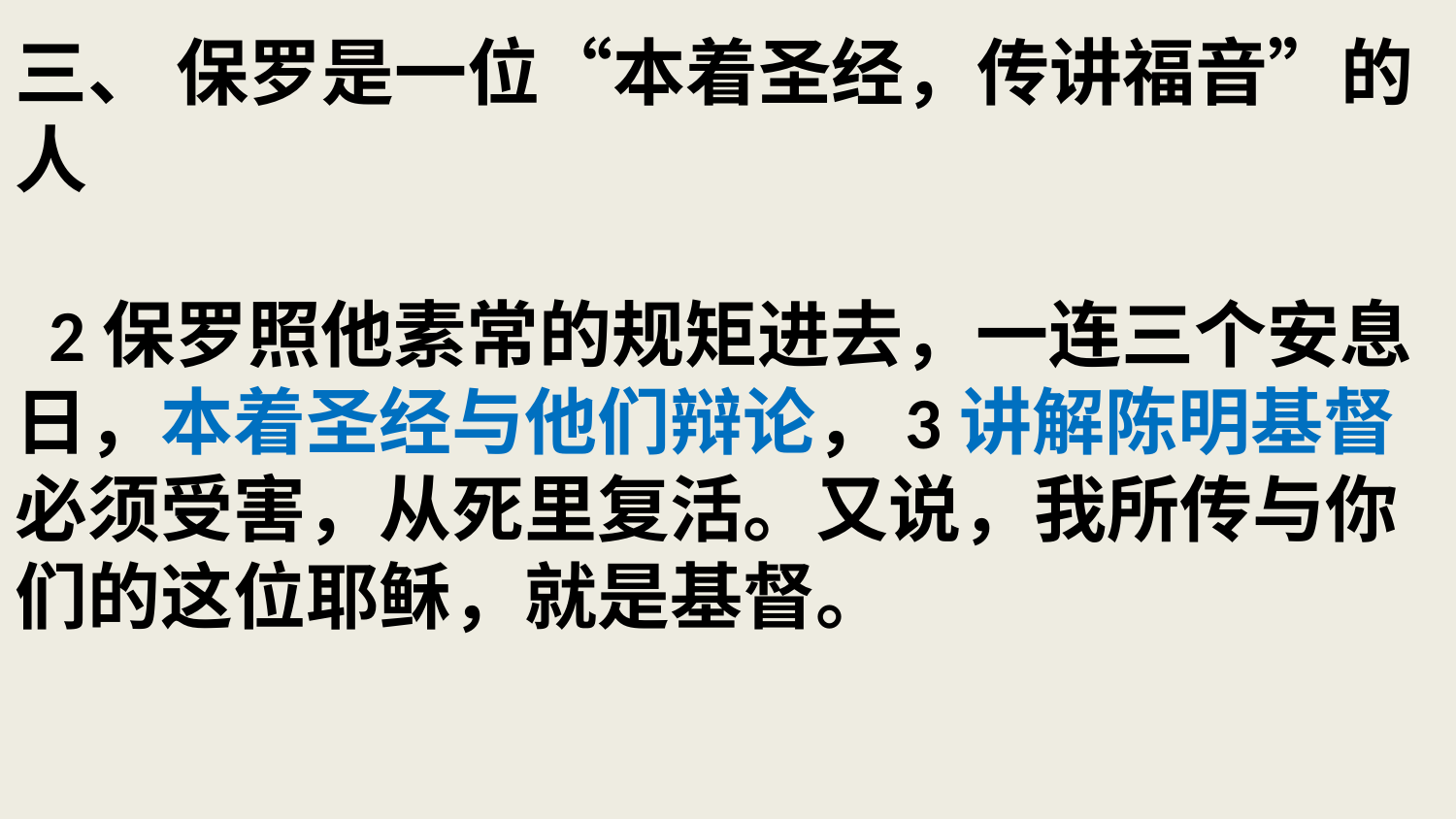

# 三、 保罗是一位“本着圣经，传讲福音”的人 2保罗照他素常的规矩进去，一连三个安息日，本着圣经与他们辩论，3讲解陈明基督必须受害，从死里复活。又说，我所传与你们的这位耶稣，就是基督。